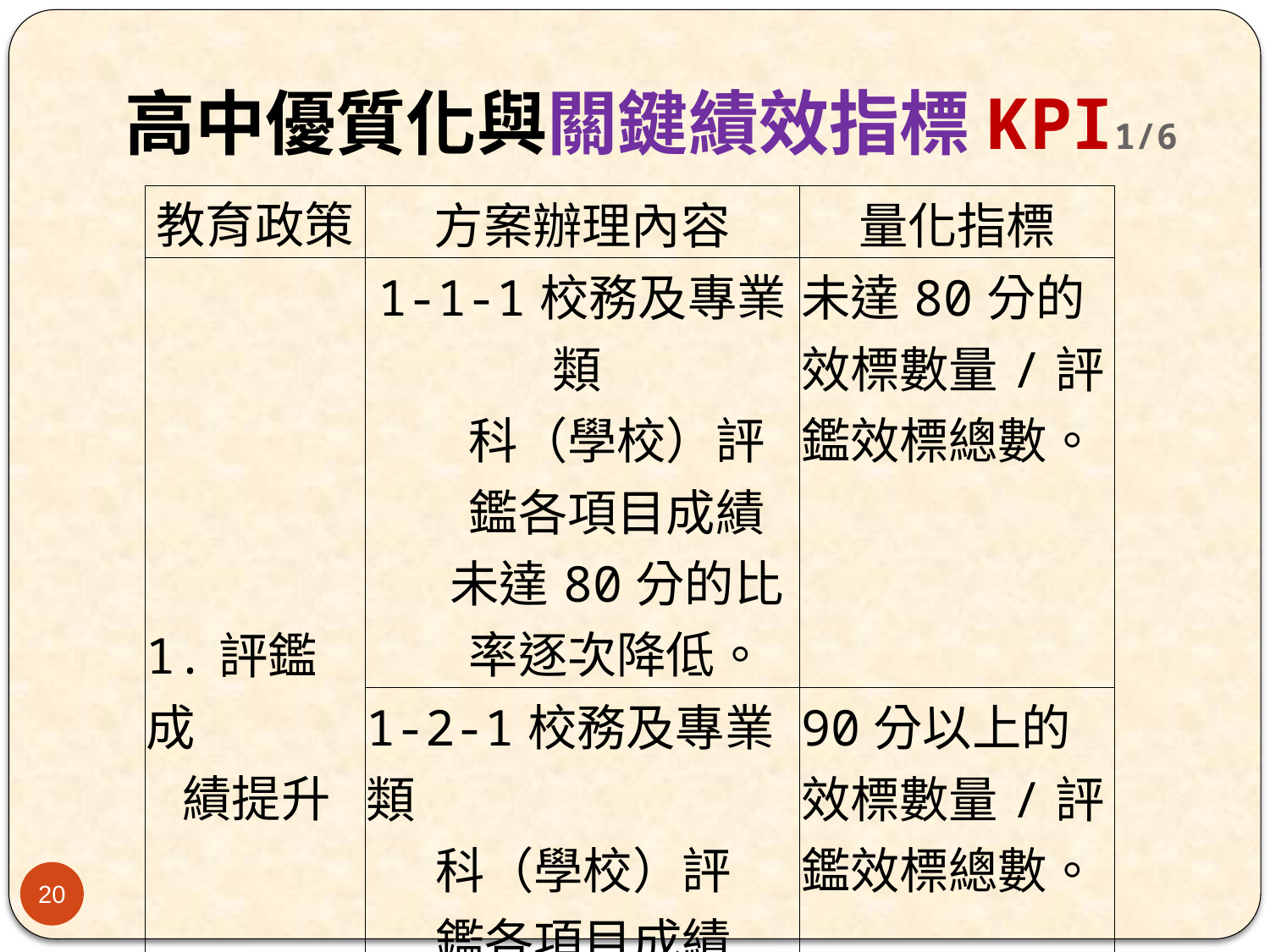

# 高中優質化與關鍵績效指標KPI1/6
| 教育政策 | 方案辦理內容 | 量化指標 |
| --- | --- | --- |
| 1.評鑑成 績提升 | 1-1-1校務及專業類 科（學校）評 鑑各項目成績 未達80分的比 率逐次降低。 | 未達80分的效標數量/評鑑效標總數。 |
|  | 1-2-1校務及專業類 科（學校）評 鑑各項目成績 達優等90分以 上的比率逐次 提高。 | 90分以上的效標數量/評鑑效標總數。 |
20